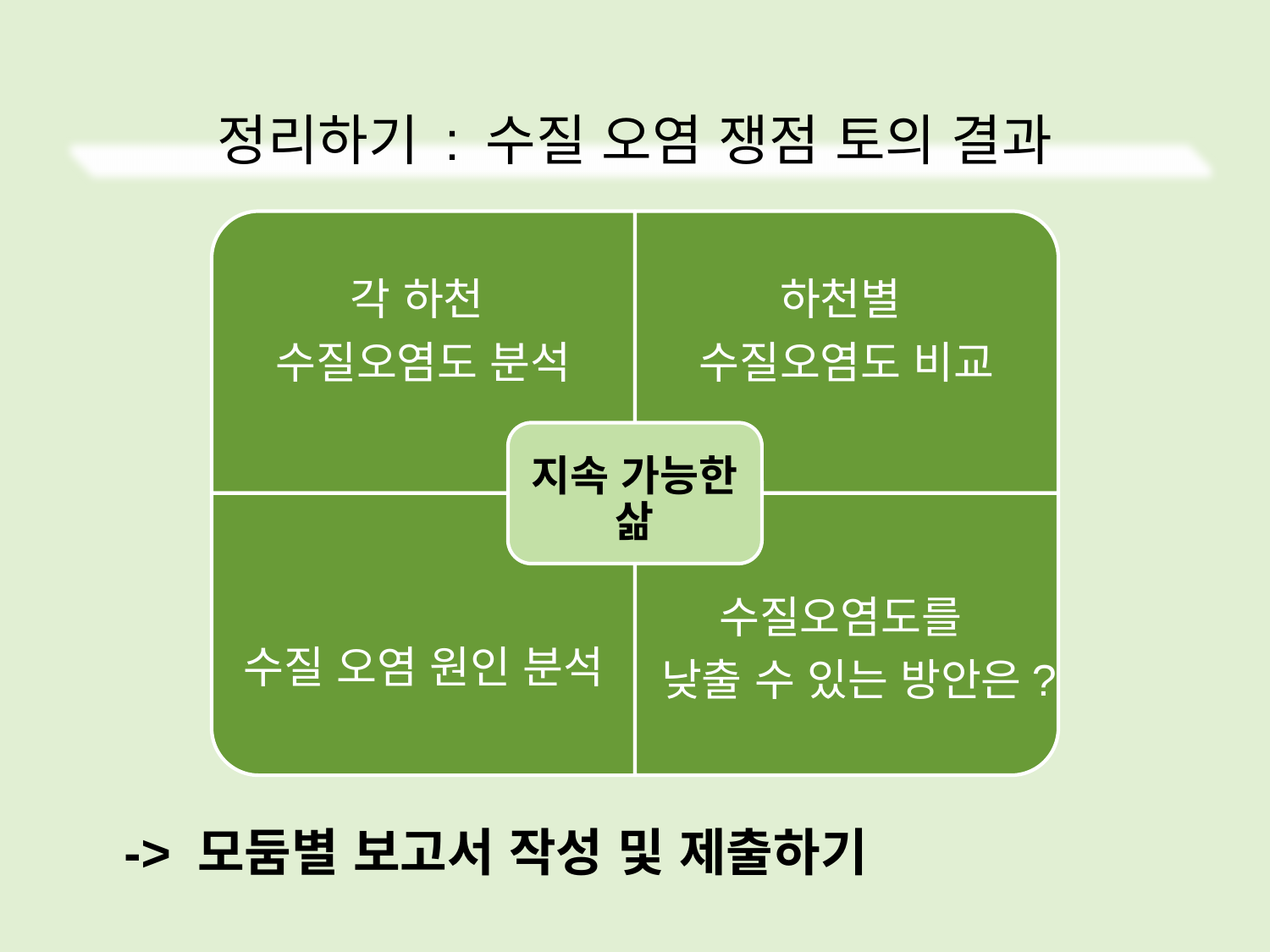

정리하기 : 수질 오염 쟁점 토의 결과

각 하천
수질오염도 분석
하천별
수질오염도 비교

지속 가능한 삶

수질오염도를
낮출 수 있는 방안은?
수질 오염 원인 분석
-> 모둠별 보고서 작성 및 제출하기